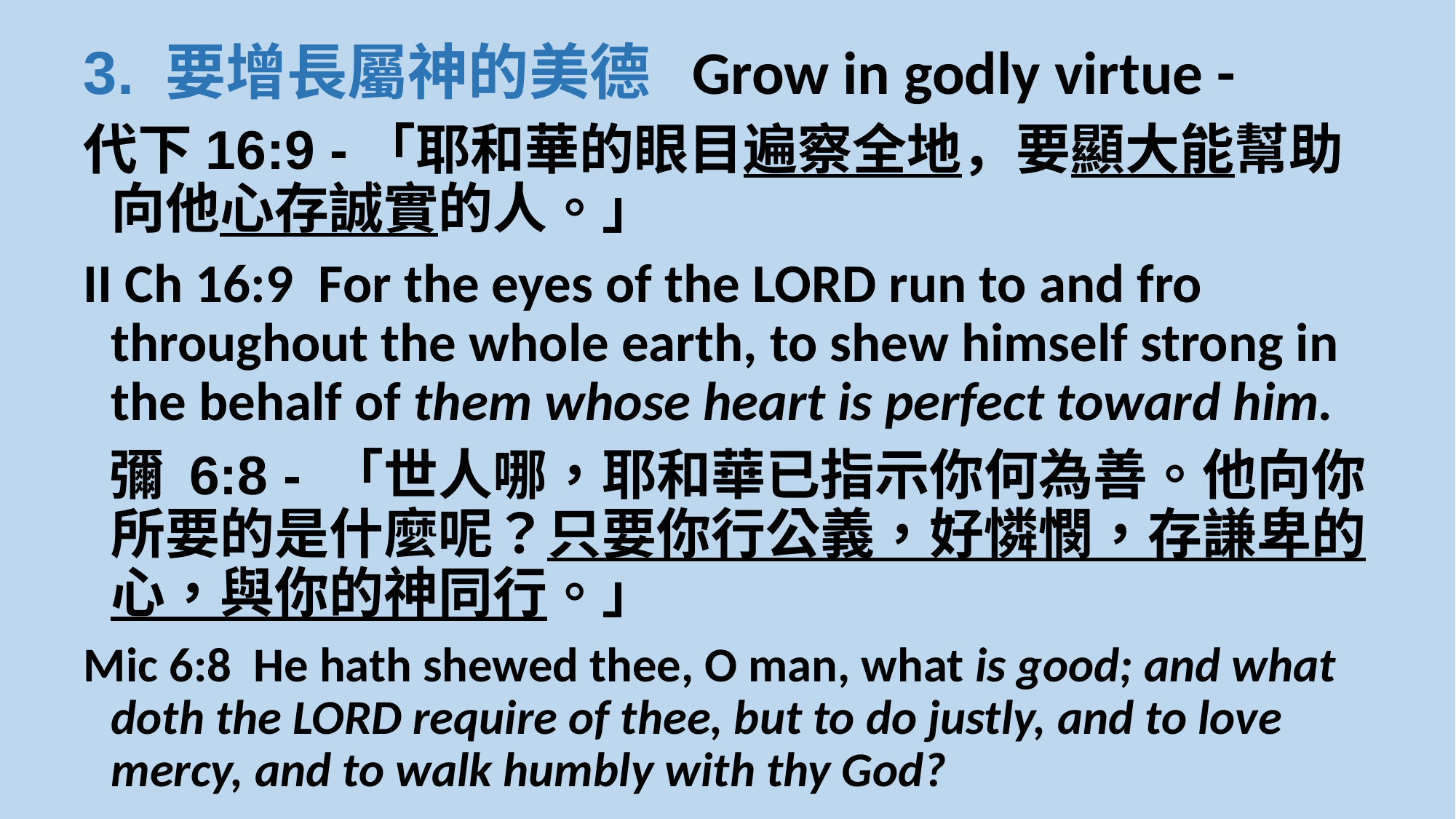

3. 要增長屬神的美德  Grow in godly virtue -
代下16:9 -「耶和華的眼目遍察全地，要顯大能幫助向他心存誠實的人。」
II Ch 16:9  For the eyes of the LORD run to and fro throughout the whole earth, to shew himself strong in the behalf of them whose heart is perfect toward him.
 彌 6:8 - 「世人哪，耶和華已指示你何為善。他向你所要的是什麼呢？只要你行公義，好憐憫，存謙卑的心，與你的神同行。」
Mic 6:8  He hath shewed thee, O man, what is good; and what doth the LORD require of thee, but to do justly, and to love mercy, and to walk humbly with thy God?